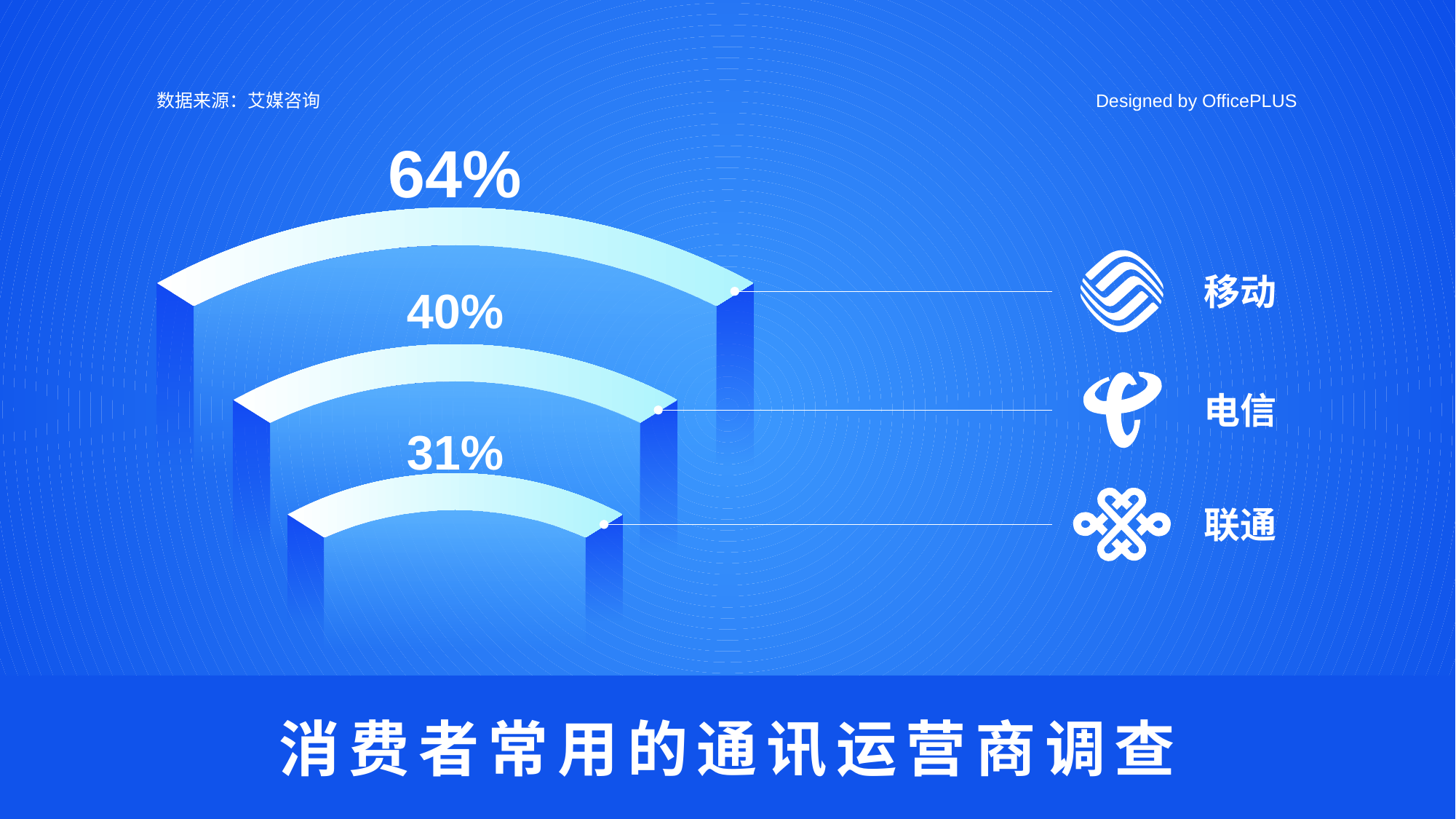

数据来源：艾媒咨询
Designed by OfficePLUS
64%

40%
31%

移动

电信

联通

消费者常用的通讯运营商调查